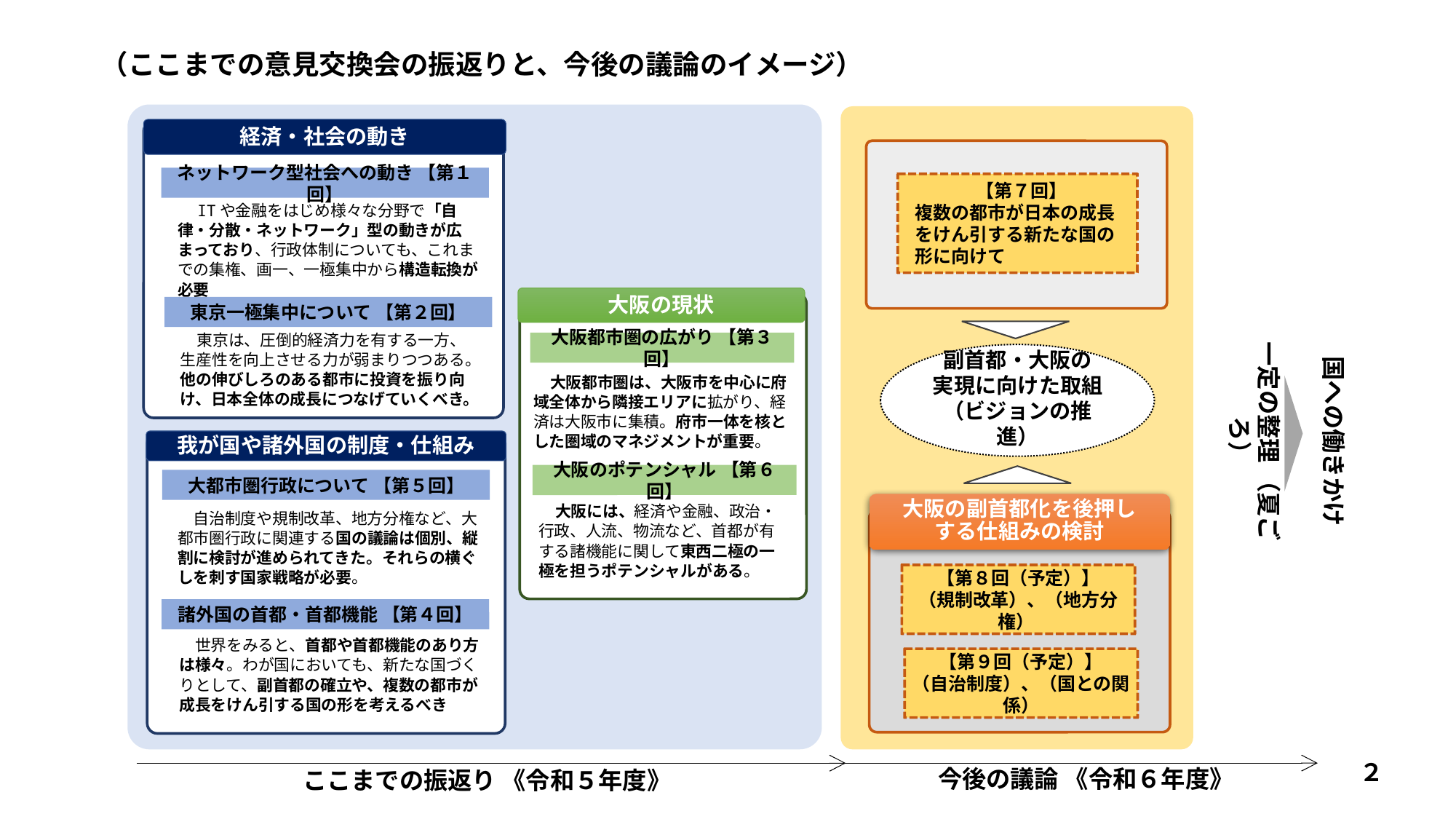

（ここまでの意見交換会の振返りと、今後の議論のイメージ）

経済・社会の動き

ネットワーク型社会への動き 【第１回】
【第７回】
複数の都市が日本の成長をけん引する新たな国の形に向けて
　ITや金融をはじめ様々な分野で「自律・分散・ネットワーク」型の動きが広まっており、行政体制についても、これまでの集権、画一、一極集中から構造転換が必要
大阪の現状

東京一極集中について 【第２回】
一定の整理 （夏ごろ）

　東京は、圧倒的経済力を有する一方、生産性を向上させる力が弱まりつつある。他の伸びしろのある都市に投資を振り向け、日本全体の成長につなげていくべき。
国への働きかけ
大阪都市圏の広がり 【第３回】

副首都・大阪の
実現に向けた取組
（ビジョンの推進）
　大阪都市圏は、大阪市を中心に府域全体から隣接エリアに拡がり、経済は大阪市に集積。府市一体を核とした圏域のマネジメントが重要。

我が国や諸外国の制度・仕組み

大阪のポテンシャル 【第６回】

大都市圏行政について 【第５回】
大阪の副首都化を後押し
する仕組みの検討
　大阪には、経済や金融、政治・行政、人流、物流など、首都が有する諸機能に関して東西二極の一極を担うポテンシャルがある。
　自治制度や規制改革、地方分権など、大都市圏行政に関連する国の議論は個別、縦割に検討が進められてきた。それらの横ぐしを刺す国家戦略が必要。

【第８回（予定）】
（規制改革）、（地方分権）
諸外国の首都・首都機能 【第４回】
　世界をみると、首都や首都機能のあり方は様々。わが国においても、新たな国づくりとして、副首都の確立や、複数の都市が成長をけん引する国の形を考えるべき
【第９回（予定）】
（自治制度）、（国との関係）
２
今後の議論 《令和６年度》
ここまでの振返り 《令和５年度》